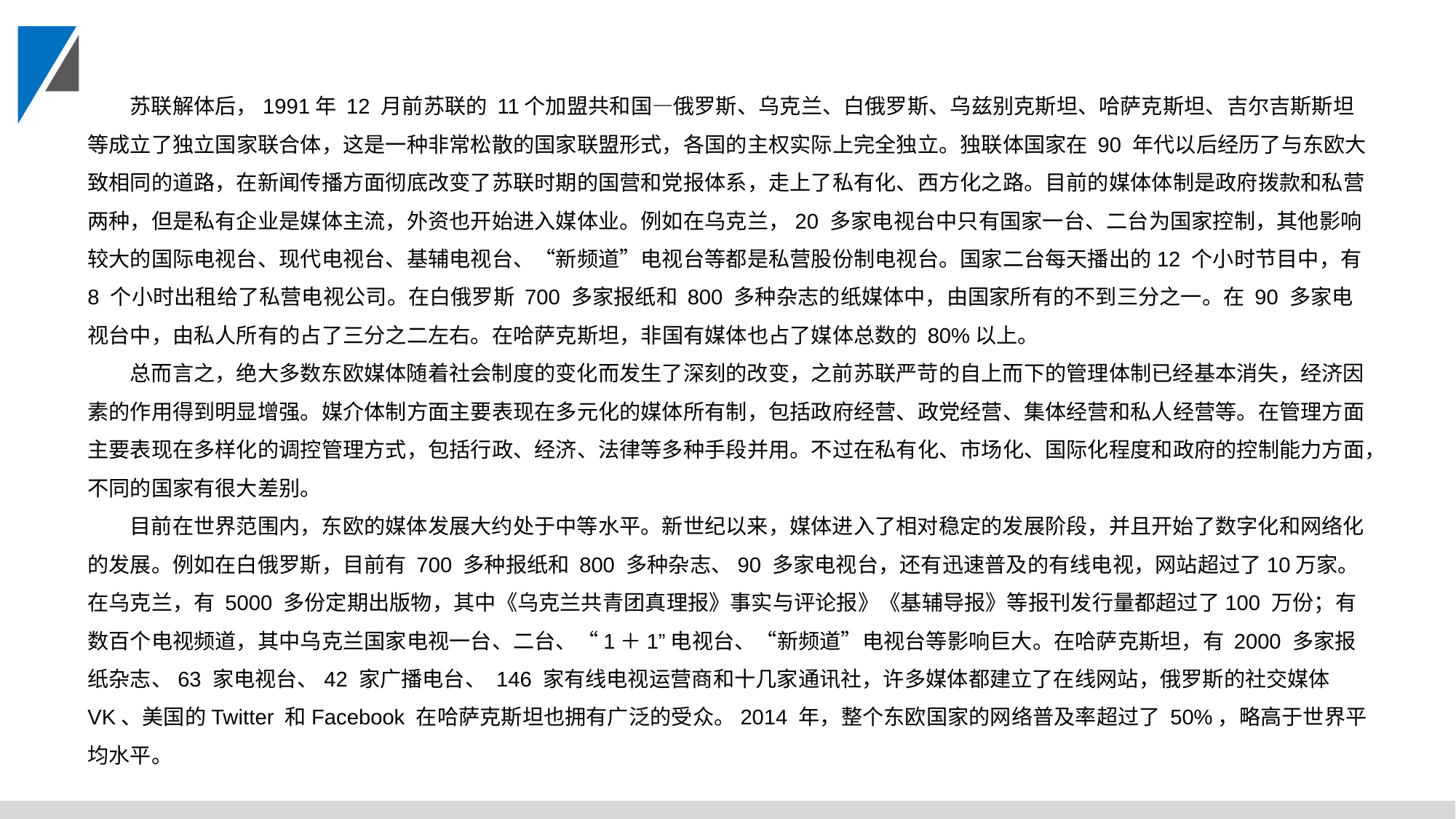

苏联解体后，1991年 12 月前苏联的 11个加盟共和国—俄罗斯、乌克兰、白俄罗斯、乌兹别克斯坦、哈萨克斯坦、吉尔吉斯斯坦等成立了独立国家联合体，这是一种非常松散的国家联盟形式，各国的主权实际上完全独立。独联体国家在 90 年代以后经历了与东欧大致相同的道路，在新闻传播方面彻底改变了苏联时期的国营和党报体系，走上了私有化、西方化之路。目前的媒体体制是政府拨款和私营两种，但是私有企业是媒体主流，外资也开始进入媒体业。例如在乌克兰，20 多家电视台中只有国家一台、二台为国家控制，其他影响较大的国际电视台、现代电视台、基辅电视台、“新频道”电视台等都是私营股份制电视台。国家二台每天播出的12 个小时节目中，有8 个小时出租给了私营电视公司。在白俄罗斯 700 多家报纸和 800 多种杂志的纸媒体中，由国家所有的不到三分之一。在 90 多家电视台中，由私人所有的占了三分之二左右。在哈萨克斯坦，非国有媒体也占了媒体总数的 80%以上。
总而言之，绝大多数东欧媒体随着社会制度的变化而发生了深刻的改变，之前苏联严苛的自上而下的管理体制已经基本消失，经济因素的作用得到明显增强。媒介体制方面主要表现在多元化的媒体所有制，包括政府经营、政党经营、集体经营和私人经营等。在管理方面主要表现在多样化的调控管理方式，包括行政、经济、法律等多种手段并用。不过在私有化、市场化、国际化程度和政府的控制能力方面，不同的国家有很大差别。
目前在世界范围内，东欧的媒体发展大约处于中等水平。新世纪以来，媒体进入了相对稳定的发展阶段，并且开始了数字化和网络化的发展。例如在白俄罗斯，目前有 700 多种报纸和 800 多种杂志、90 多家电视台，还有迅速普及的有线电视，网站超过了10万家。在乌克兰，有 5000 多份定期出版物，其中《乌克兰共青团真理报》事实与评论报》《基辅导报》等报刊发行量都超过了100 万份；有数百个电视频道，其中乌克兰国家电视一台、二台、“1＋1”电视台、“新频道”电视台等影响巨大。在哈萨克斯坦，有 2000 多家报纸杂志、63 家电视台、42 家广播电台、 146 家有线电视运营商和十几家通讯社，许多媒体都建立了在线网站，俄罗斯的社交媒体 VK、美国的Twitter 和Facebook 在哈萨克斯坦也拥有广泛的受众。2014 年，整个东欧国家的网络普及率超过了 50%，略高于世界平均水平。